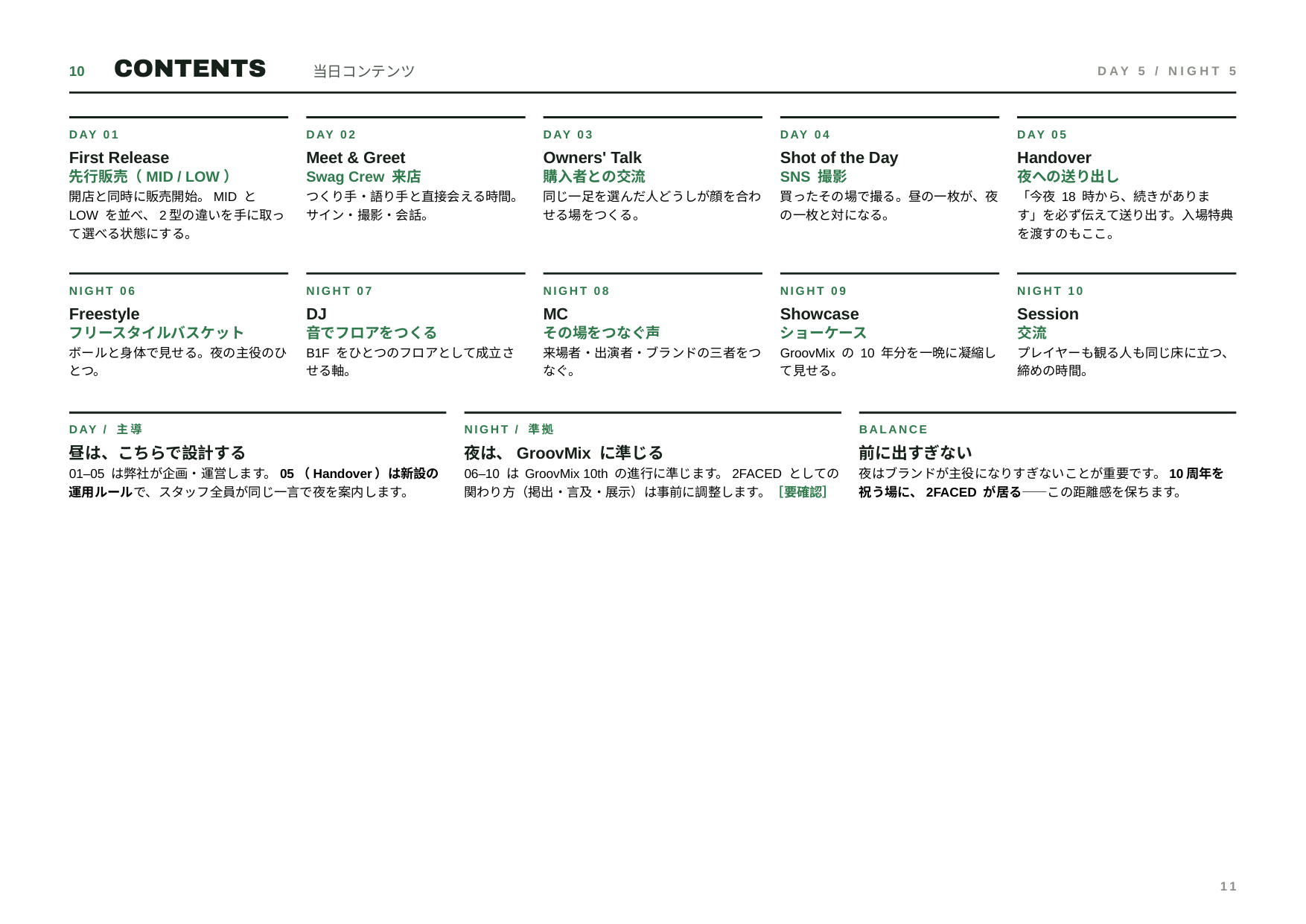

CONTENTS
10
当日コンテンツ
DAY 5 / NIGHT 5

DAY 01
DAY 02
DAY 03
DAY 04
DAY 05
First Release
Meet & Greet
Owners' Talk
Shot of the Day
Handover
先行販売（MID / LOW）
Swag Crew 来店
購入者との交流
SNS 撮影
夜への送り出し
開店と同時に販売開始。MID と LOW を並べ、2型の違いを手に取って選べる状態にする。
つくり手・語り手と直接会える時間。サイン・撮影・会話。
同じ一足を選んだ人どうしが顔を合わせる場をつくる。
買ったその場で撮る。昼の一枚が、夜の一枚と対になる。
「今夜 18 時から、続きがあります」を必ず伝えて送り出す。入場特典を渡すのもここ。

NIGHT 06
NIGHT 07
NIGHT 08
NIGHT 09
NIGHT 10
Freestyle
DJ
MC
Showcase
Session
フリースタイルバスケット
音でフロアをつくる
その場をつなぐ声
ショーケース
交流
ボールと身体で見せる。夜の主役のひとつ。
B1F をひとつのフロアとして成立させる軸。
来場者・出演者・ブランドの三者をつなぐ。
GroovMix の 10 年分を一晩に凝縮して見せる。
プレイヤーも観る人も同じ床に立つ、締めの時間。

DAY / 主導
NIGHT / 準拠
BALANCE
昼は、こちらで設計する
夜は、GroovMix に準じる
前に出すぎない
01–05 は弊社が企画・運営します。05（Handover）は新設の運用ルールで、スタッフ全員が同じ一言で夜を案内します。
06–10 は GroovMix 10th の進行に準じます。2FACED としての関わり方（掲出・言及・展示）は事前に調整します。［要確認］
夜はブランドが主役になりすぎないことが重要です。10周年を祝う場に、2FACED が居る——この距離感を保ちます。
11